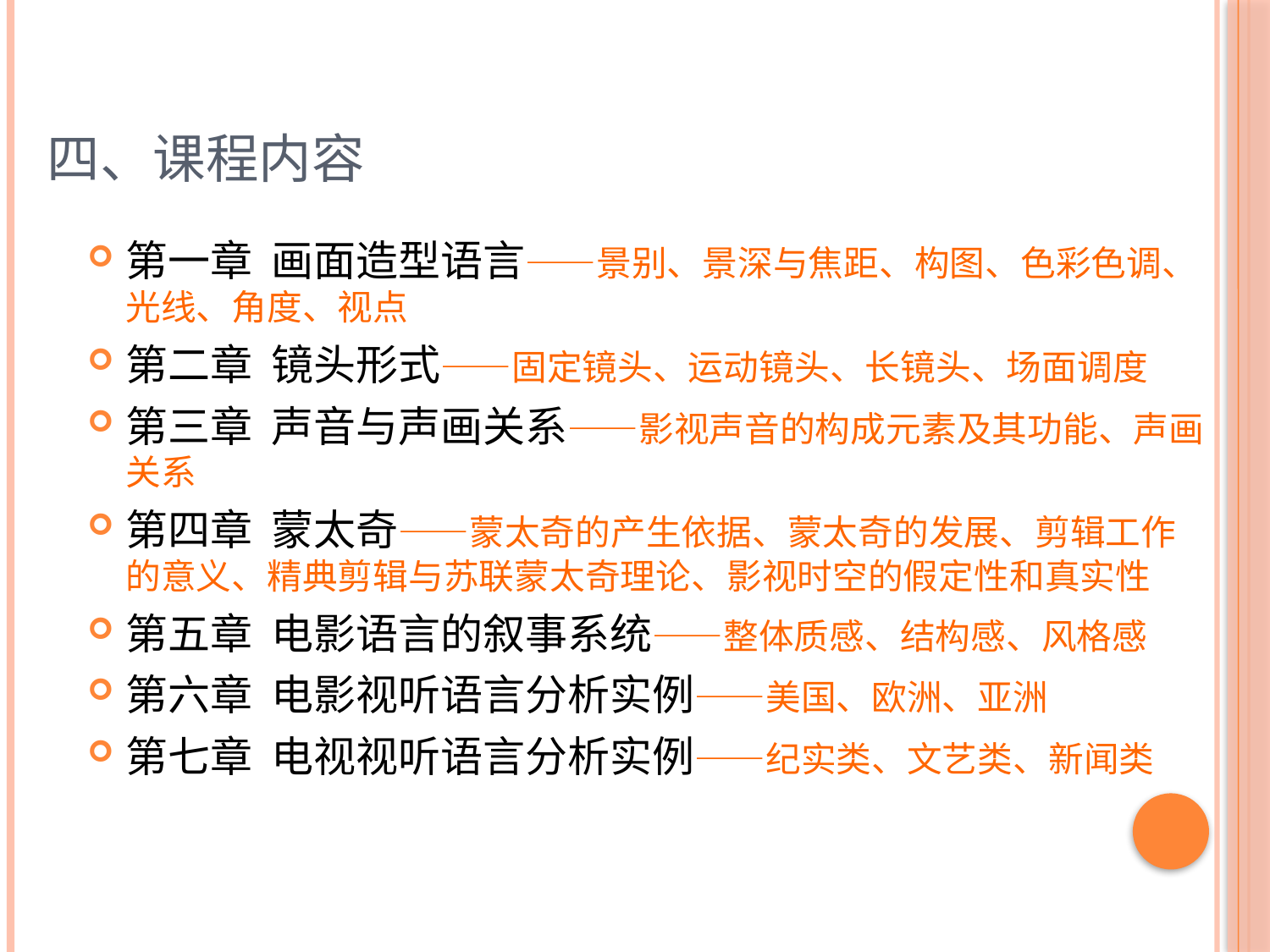

# 四、课程内容
第一章  画面造型语言——景别、景深与焦距、构图、色彩色调、光线、角度、视点
第二章  镜头形式——固定镜头、运动镜头、长镜头、场面调度
第三章  声音与声画关系——影视声音的构成元素及其功能、声画关系
第四章  蒙太奇——蒙太奇的产生依据、蒙太奇的发展、剪辑工作的意义、精典剪辑与苏联蒙太奇理论、影视时空的假定性和真实性
第五章  电影语言的叙事系统——整体质感、结构感、风格感
第六章  电影视听语言分析实例——美国、欧洲、亚洲
第七章  电视视听语言分析实例——纪实类、文艺类、新闻类